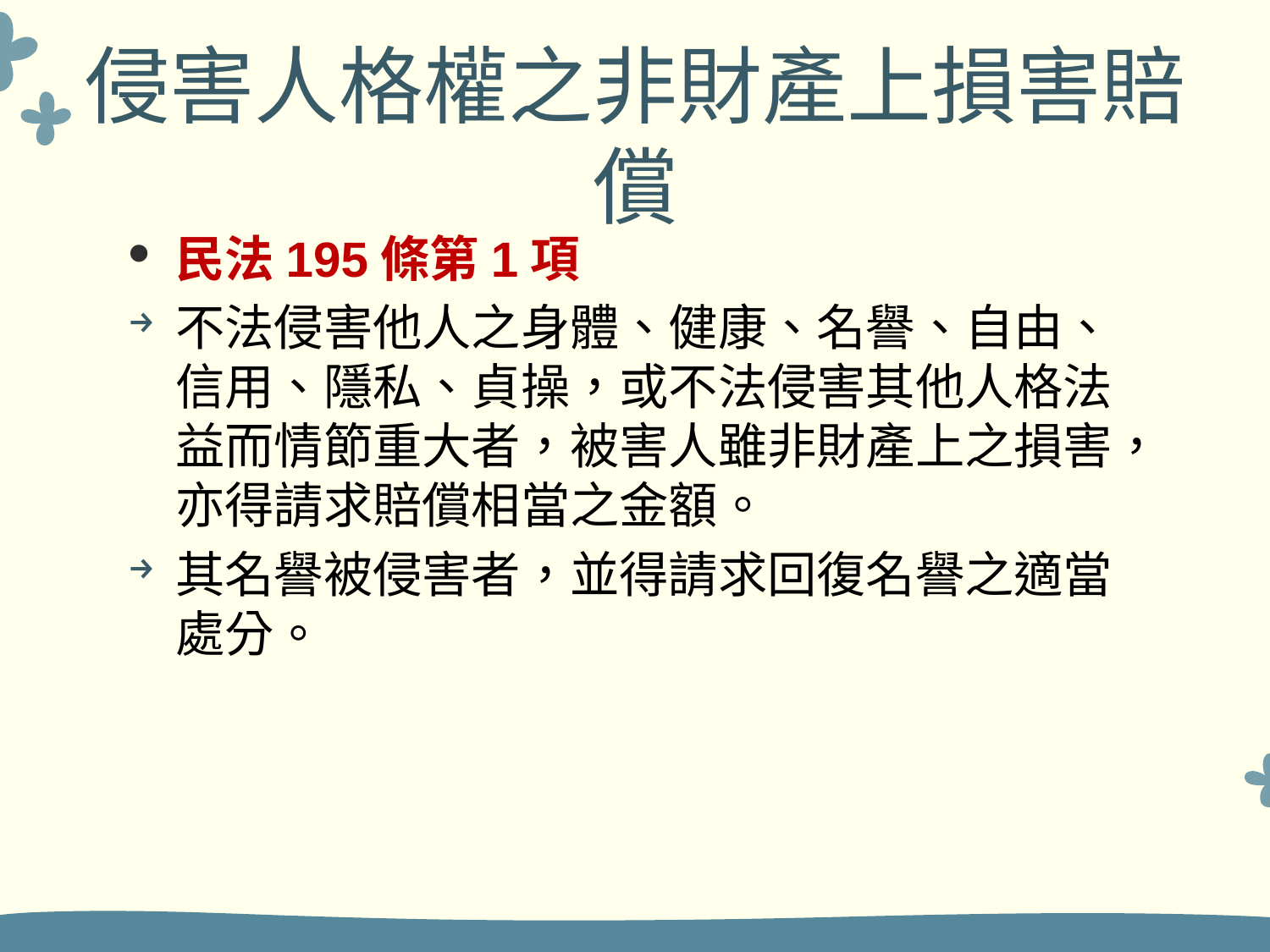

# 侵害人格權之非財產上損害賠償

民法195條第1項
不法侵害他人之身體、健康、名譽、自由、信用、隱私、貞操，或不法侵害其他人格法益而情節重大者，被害人雖非財產上之損害，亦得請求賠償相當之金額。
其名譽被侵害者，並得請求回復名譽之適當處分。